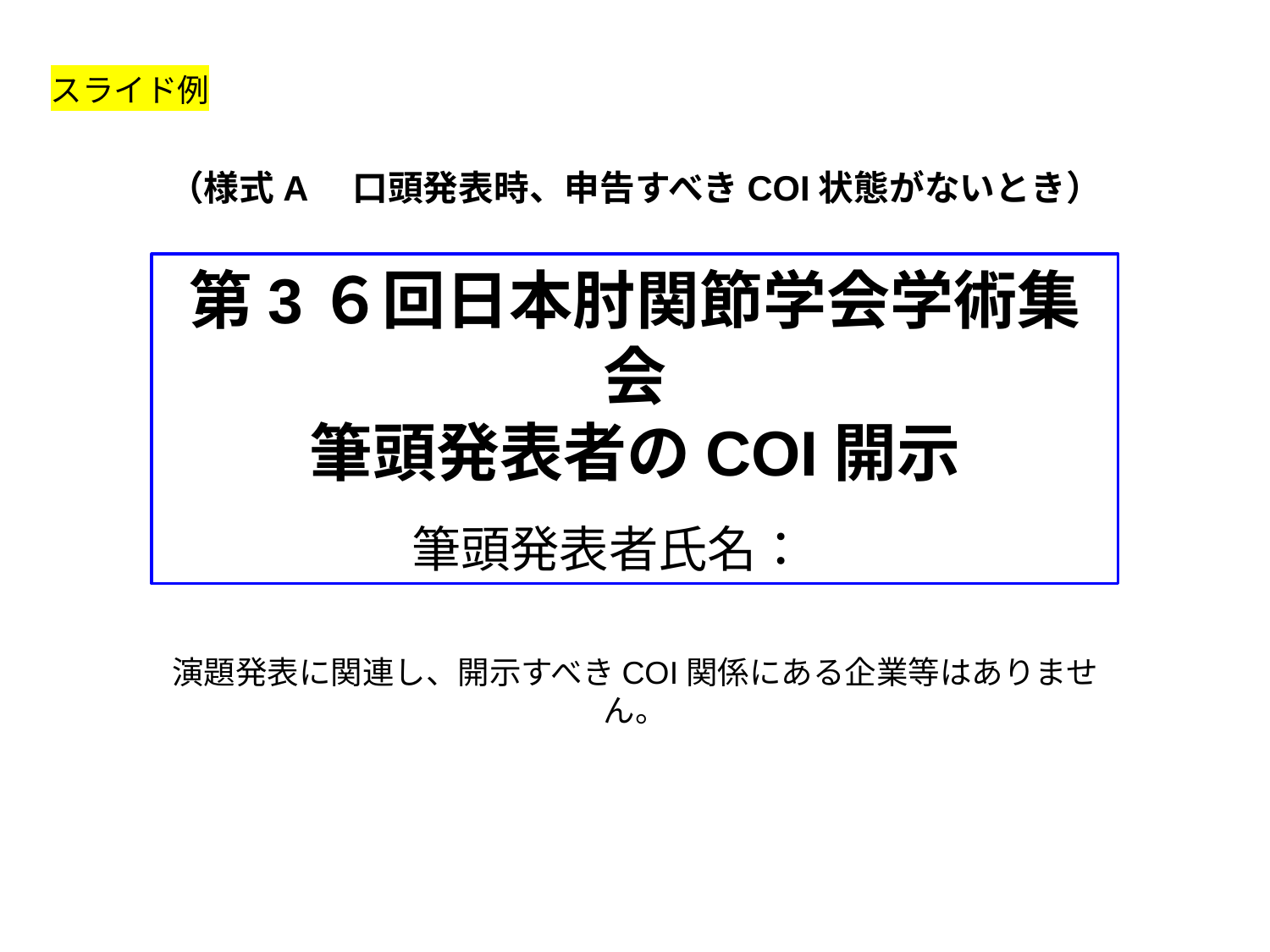

スライド例
（様式A　口頭発表時、申告すべきCOI状態がないとき）

第3６回日本肘関節学会学術集会
筆頭発表者のCOI開示

　　　　　　　　　　筆頭発表者氏名：
演題発表に関連し、開示すべきCOI関係にある企業等はありません。